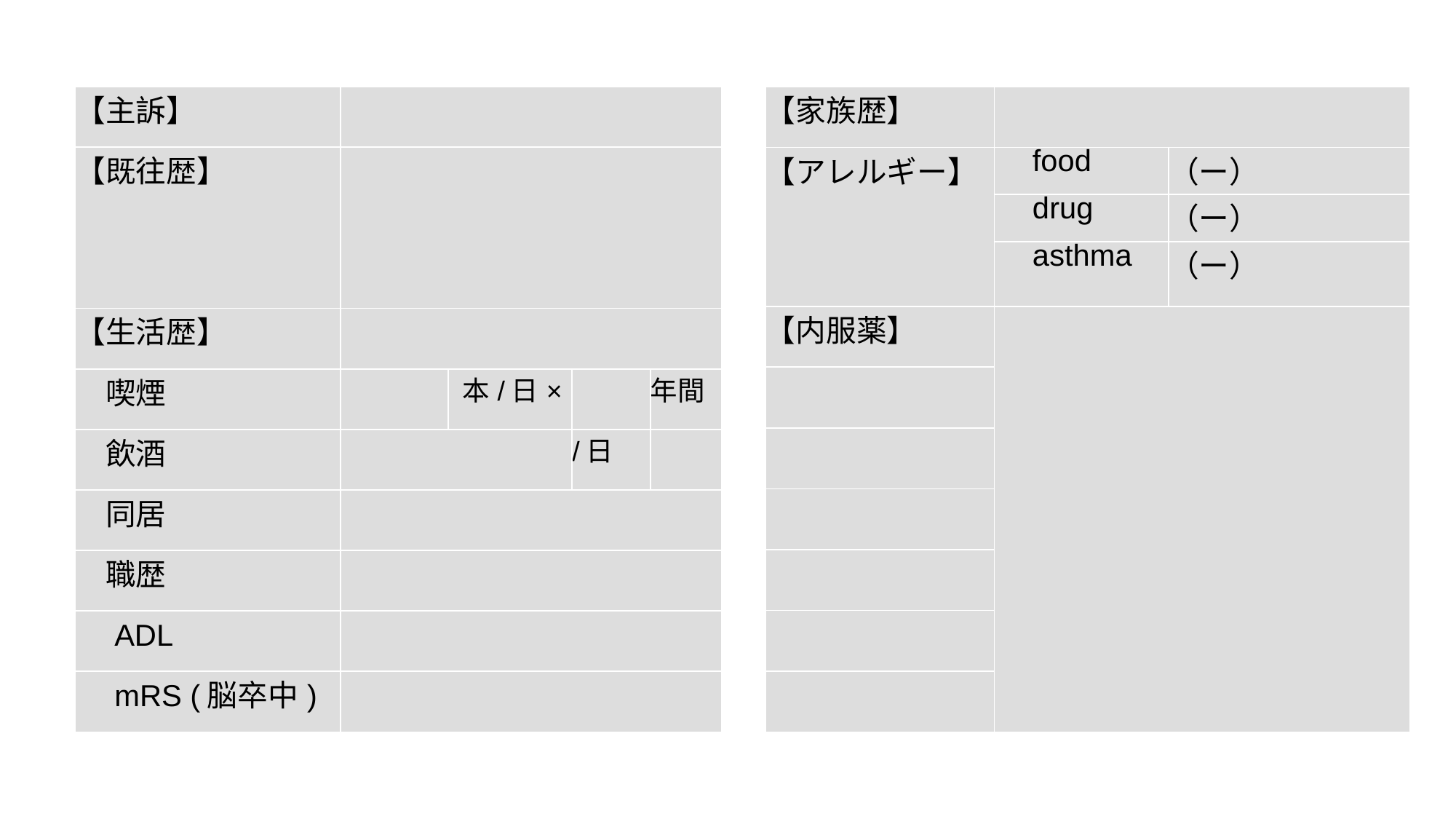

| 【家族歴】 |  |  |
| --- | --- | --- |
| 【アレルギー】 | food | （ー） |
|  | drug | （ー） |
|  | asthma | （ー） |
| 【内服薬】 |  |  |
|  |  |  |
|  |  |  |
|  |  |  |
|  |  |  |
|  |  |  |
|  |  |  |
| 【主訴】 |  |  |  |  |
| --- | --- | --- | --- | --- |
| 【既往歴】 |  |  |  |  |
| 【生活歴】 |  |  |  |  |
| 喫煙 |  | 本/日× |  | 年間 |
| 飲酒 |  |  | /日 |  |
| 同居 |  |  |  |  |
| 職歴 |  |  |  |  |
| ADL |  |  |  |  |
| mRS (脳卒中) |  |  |  |  |